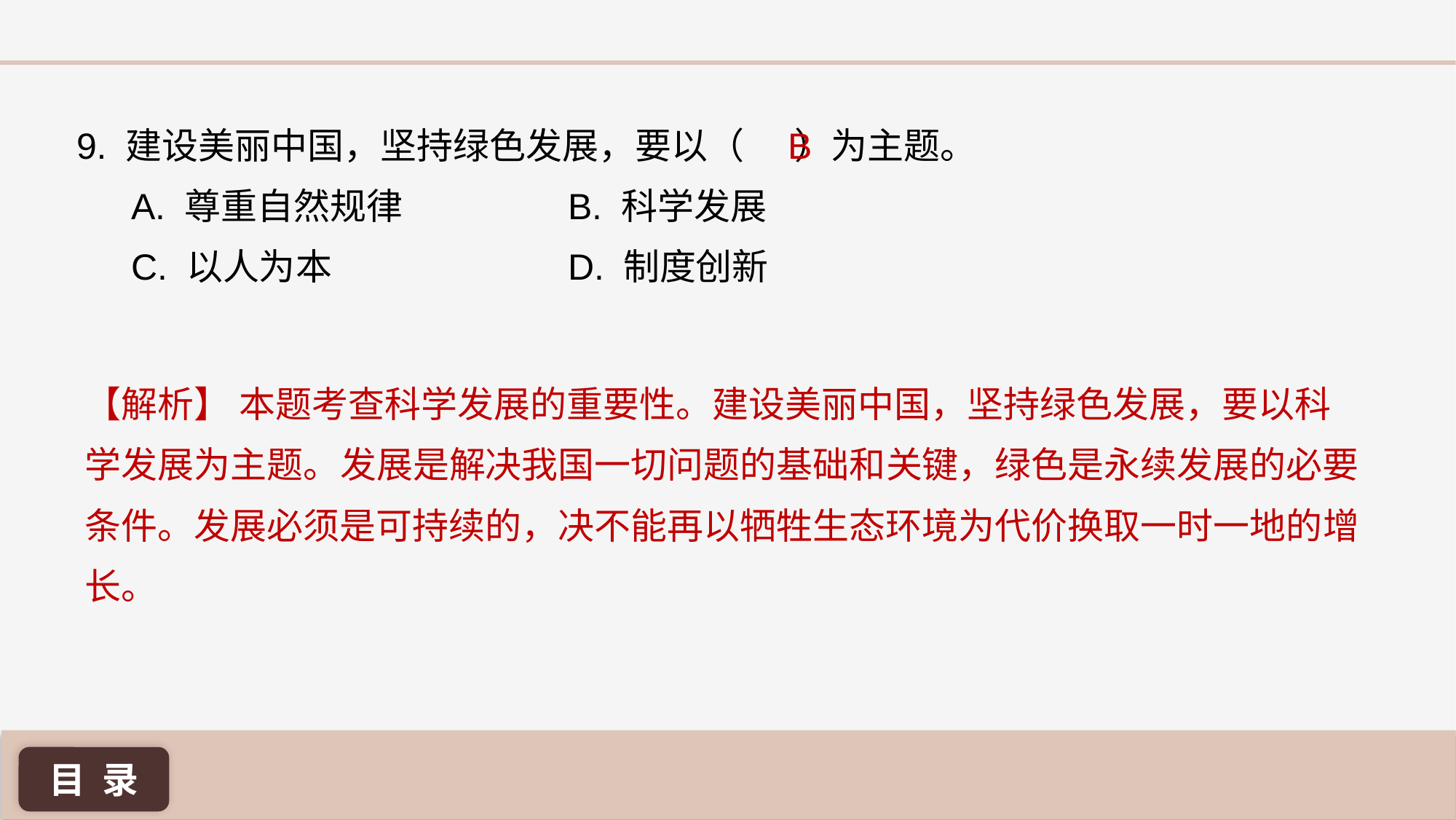

B
9. 建设美丽中国，坚持绿色发展，要以（	 ）为主题。
A. 尊重自然规律 		B. 科学发展
C. 以人为本	 		D. 制度创新
【解析】 本题考查科学发展的重要性。建设美丽中国，坚持绿色发展，要以科学发展为主题。发展是解决我国一切问题的基础和关键，绿色是永续发展的必要条件。发展必须是可持续的，决不能再以牺牲生态环境为代价换取一时一地的增长。